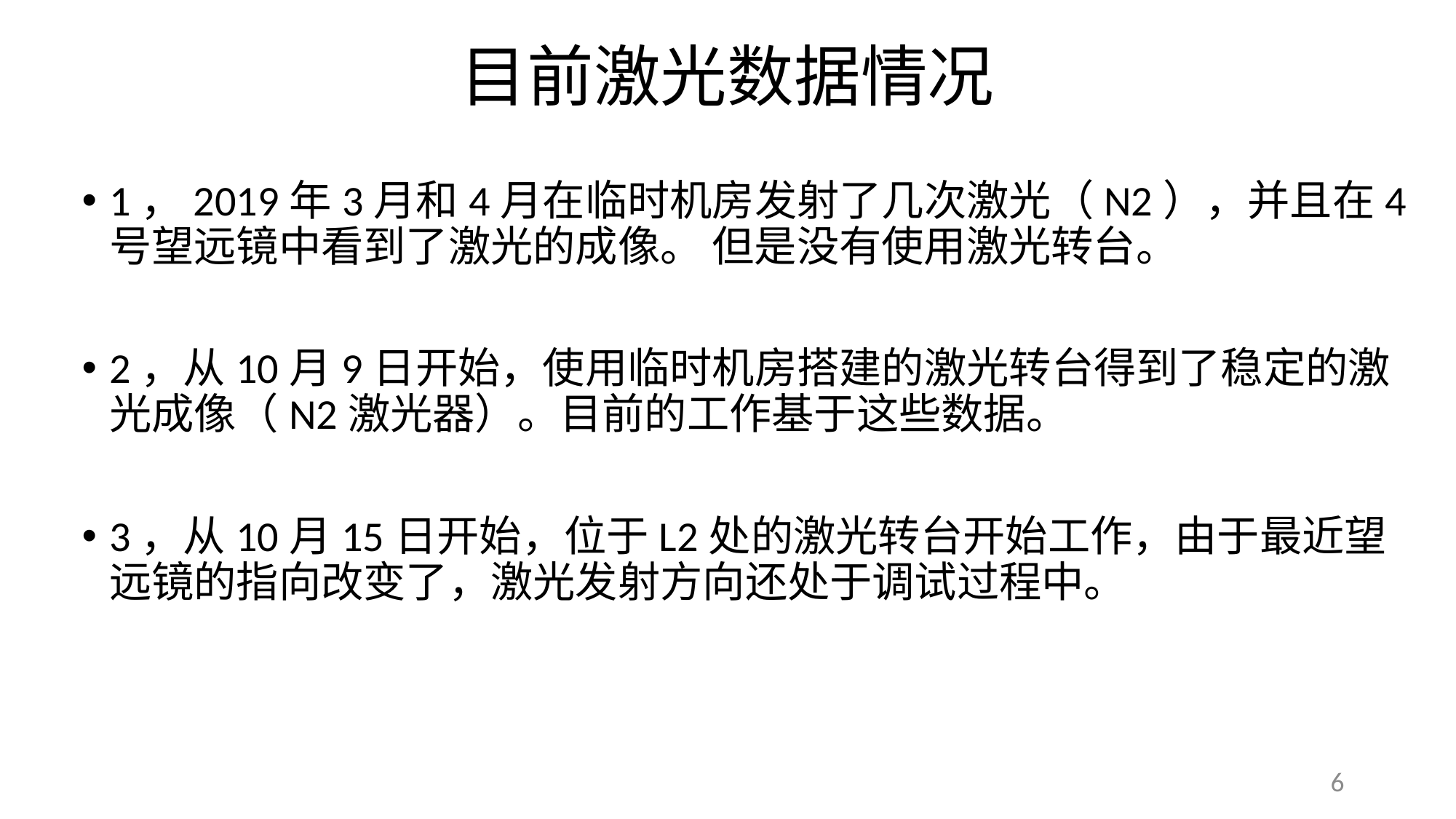

# 目前激光数据情况
1，2019年3月和4月在临时机房发射了几次激光（N2），并且在4号望远镜中看到了激光的成像。 但是没有使用激光转台。

2，从10月9日开始，使用临时机房搭建的激光转台得到了稳定的激光成像（N2激光器）。目前的工作基于这些数据。

3，从10月15日开始，位于L2处的激光转台开始工作，由于最近望远镜的指向改变了，激光发射方向还处于调试过程中。
6